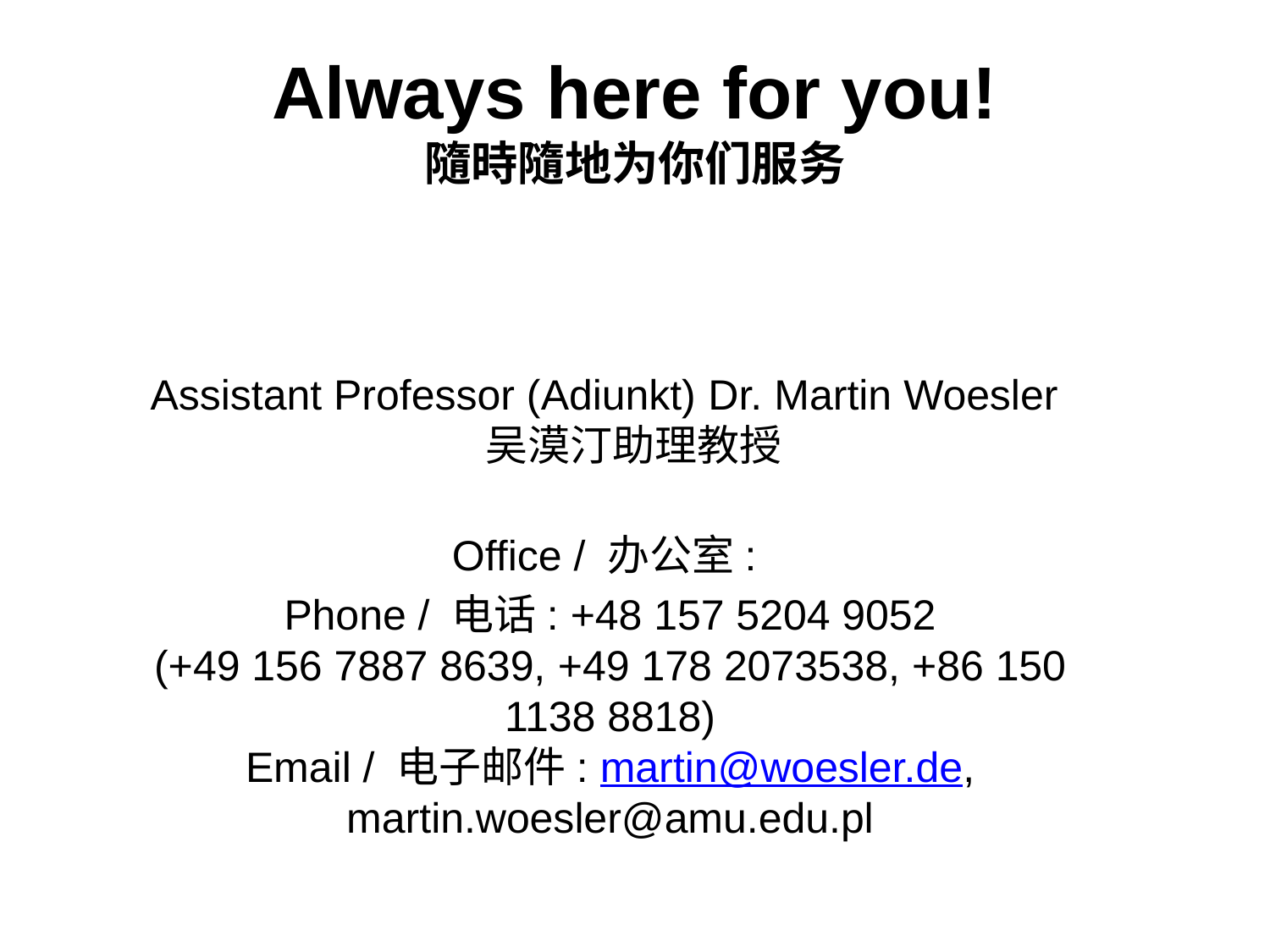

# Always here for you! 隨時隨地为你们服务
Assistant Professor (Adiunkt) Dr. Martin Woesler
吴漠汀助理教授
Office / 办公室:
Phone / 电话: +48 157 5204 9052
(+49 156 7887 8639, +49 178 2073538, +86 150 1138 8818)
Email / 电子邮件: martin@woesler.de, martin.woesler@amu.edu.pl